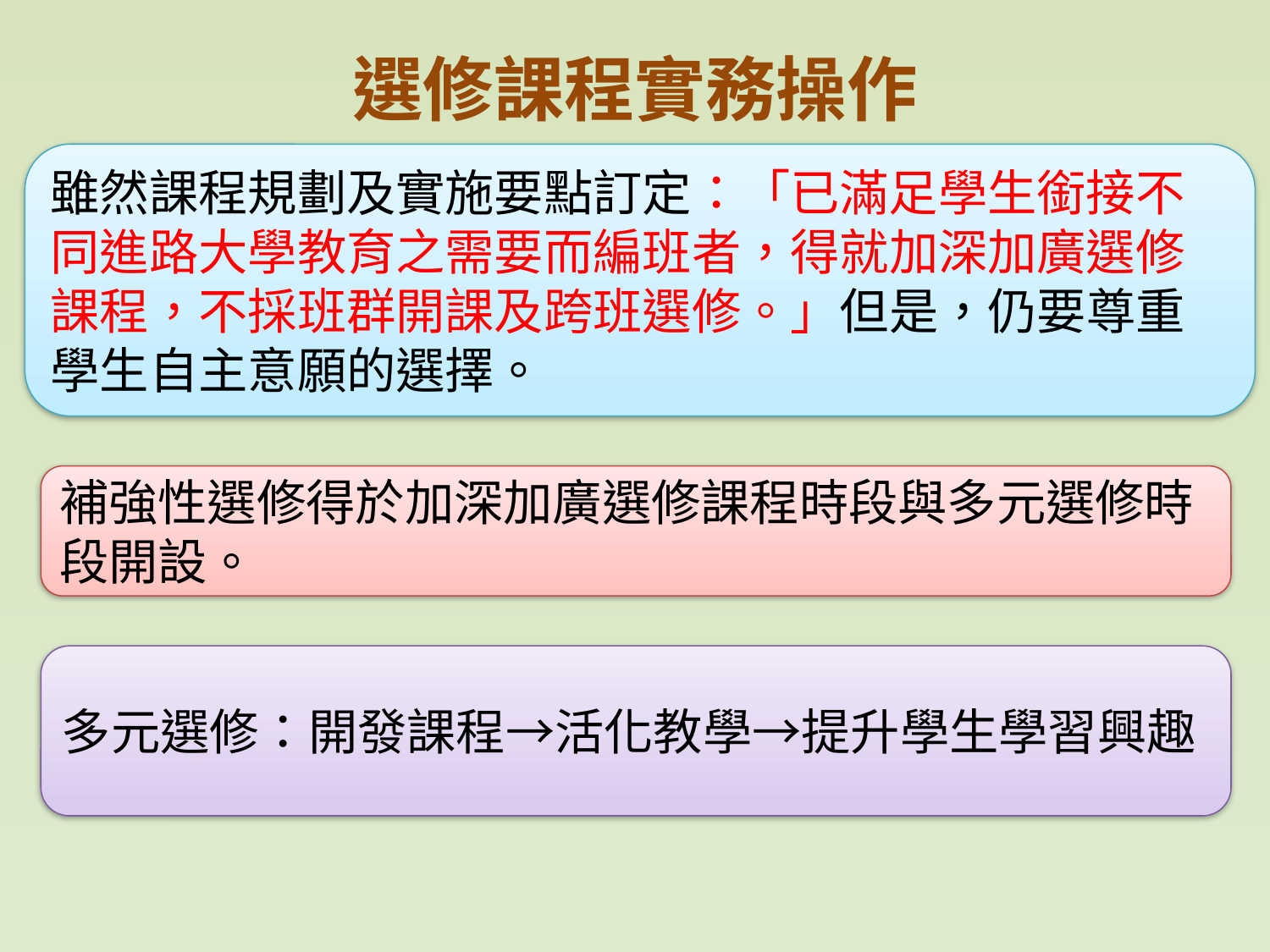

# 選修課程實務操作
雖然課程規劃及實施要點訂定：「已滿足學生銜接不同進路大學教育之需要而編班者，得就加深加廣選修課程，不採班群開課及跨班選修。」但是，仍要尊重學生自主意願的選擇。
補強性選修得於加深加廣選修課程時段與多元選修時段開設。
多元選修：開發課程→活化教學→提升學生學習興趣